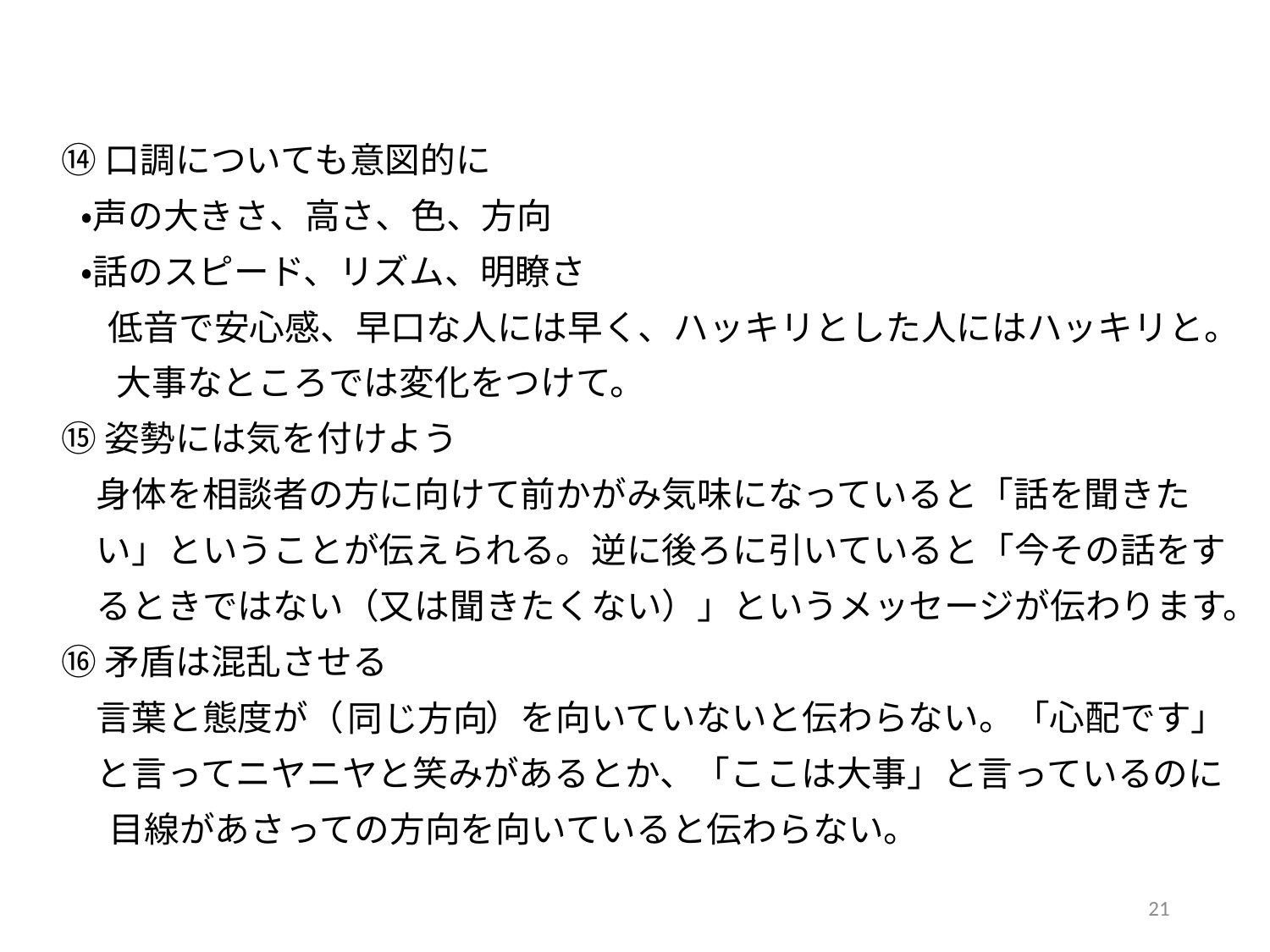

⑭口調についても意図的に
　 ・声の大きさ、高さ、色、方向
　 ・話のスピード、リズム、明瞭さ
　　低音で安心感、早口な人には早く、ハッキリとした人にはハッキリと。
         大事なところでは変化をつけて。
   ⑮姿勢には気を付けよう
　   身体を相談者の方に向けて前かがみ気味になっていると「話を聞きた
　   い」ということが伝えられる。逆に後ろに引いていると「今その話をす
　   るときではない（又は聞きたくない）」というメッセージが伝わります。
   ⑯矛盾は混乱させる
　   言葉と態度が（　　　　）を向いていないと伝わらない。「心配です」
　   と言ってニヤニヤと笑みがあるとか、「ここは大事」と言っているのに
        目線があさっての方向を向いていると伝わらない。

同じ方向
21